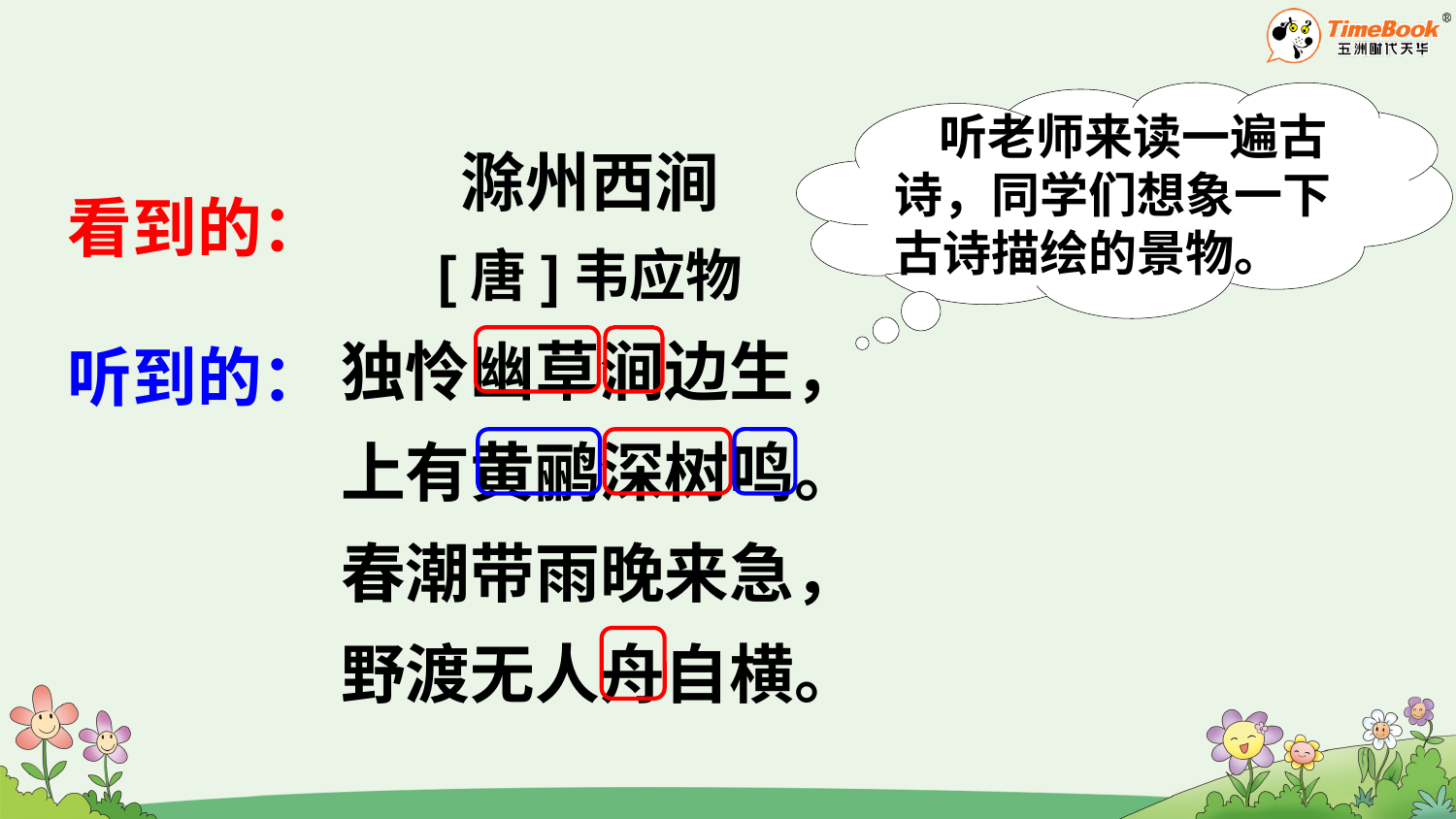

听老师来读一遍古诗，同学们想象一下古诗描绘的景物。
滁州西涧
[唐]韦应物
独怜幽草涧边生，
上有黄鹂深树鸣。
春潮带雨晚来急，
野渡无人舟自横。
看到的：

听到的：